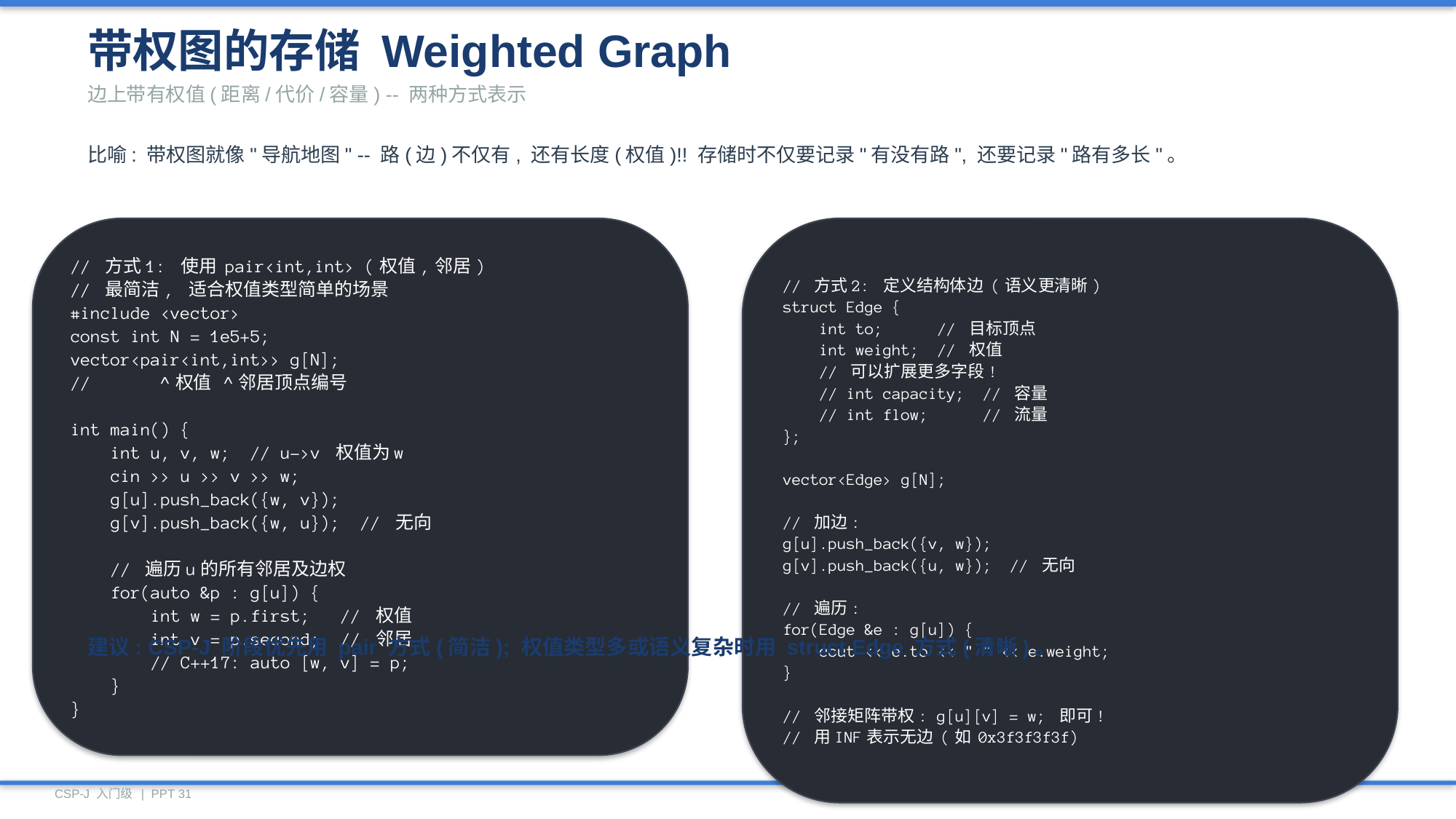

带权图的存储 Weighted Graph
边上带有权值(距离/代价/容量) -- 两种方式表示
比喻: 带权图就像"导航地图" -- 路(边)不仅有, 还有长度(权值)!! 存储时不仅要记录"有没有路", 还要记录"路有多长"。
// 方式1: 使用 pair<int,int> (权值,邻居)
// 最简洁, 适合权值类型简单的场景
#include <vector>
const int N = 1e5+5;
vector<pair<int,int>> g[N];
//       ^权值  ^邻居顶点编号

int main() {
    int u, v, w;  // u->v 权值为w
    cin >> u >> v >> w;
    g[u].push_back({w, v});
    g[v].push_back({w, u});  // 无向

    // 遍历u的所有邻居及边权
    for(auto &p : g[u]) {
        int w = p.first;   // 权值
        int v = p.second;  // 邻居
        // C++17: auto [w, v] = p;
    }
}
// 方式2: 定义结构体边 (语义更清晰)
struct Edge {
    int to;      // 目标顶点
    int weight;  // 权值
    // 可以扩展更多字段!
    // int capacity;  // 容量
    // int flow;      // 流量
};

vector<Edge> g[N];

// 加边:
g[u].push_back({v, w});
g[v].push_back({u, w});  // 无向

// 遍历:
for(Edge &e : g[u]) {
    cout << e.to << " " << e.weight;
}

// 邻接矩阵带权: g[u][v] = w; 即可!
// 用INF表示无边 (如 0x3f3f3f3f)
建议: CSP-J 阶段优先用 pair 方式(简洁); 权值类型多或语义复杂时用 struct Edge 方式(清晰)。

CSP-J 入门级  |  PPT 31